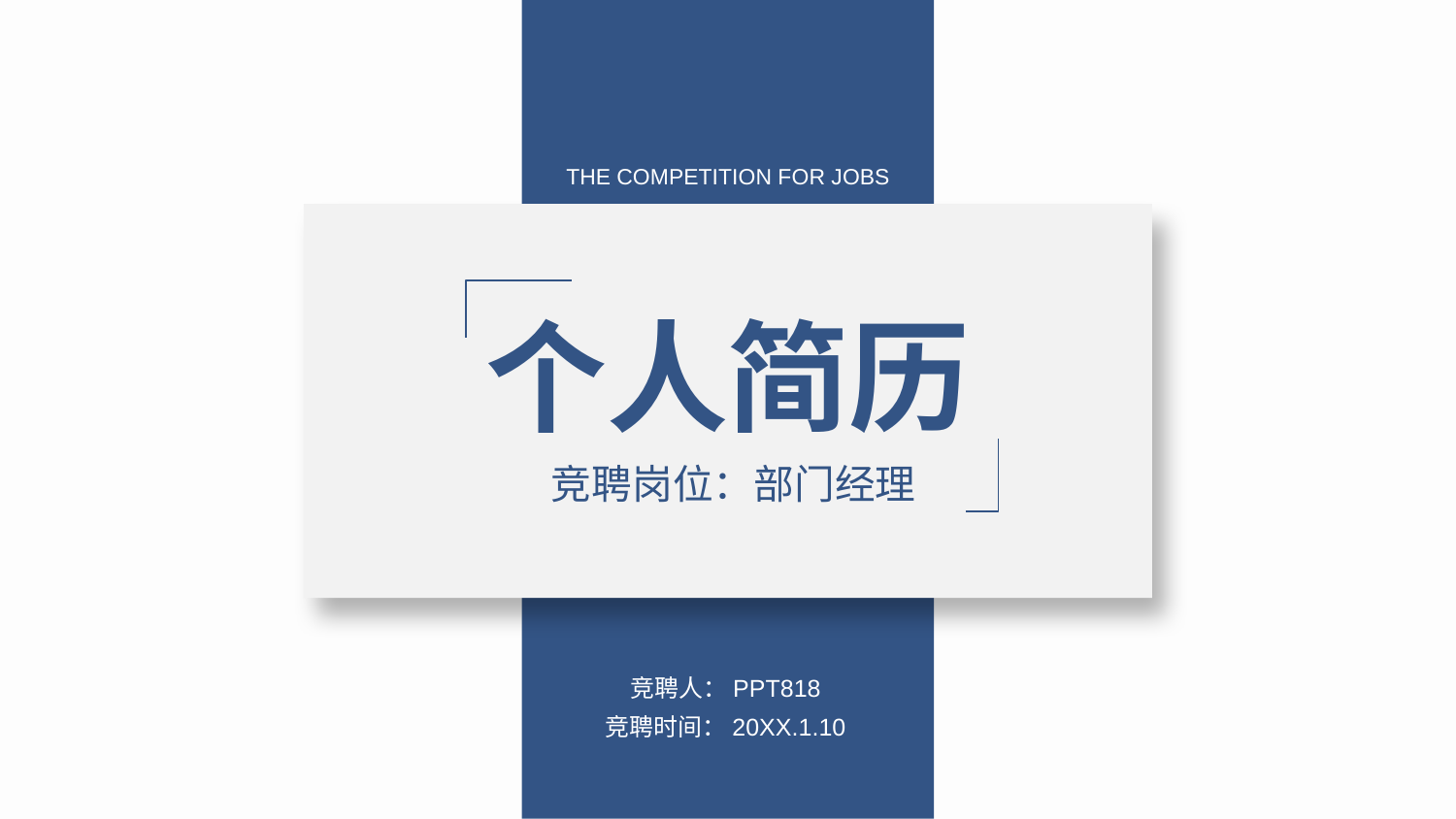

THE COMPETITION FOR JOBS

个人简历

竞聘岗位：部门经理
竞聘人：PPT818
竞聘时间：20XX.1.10